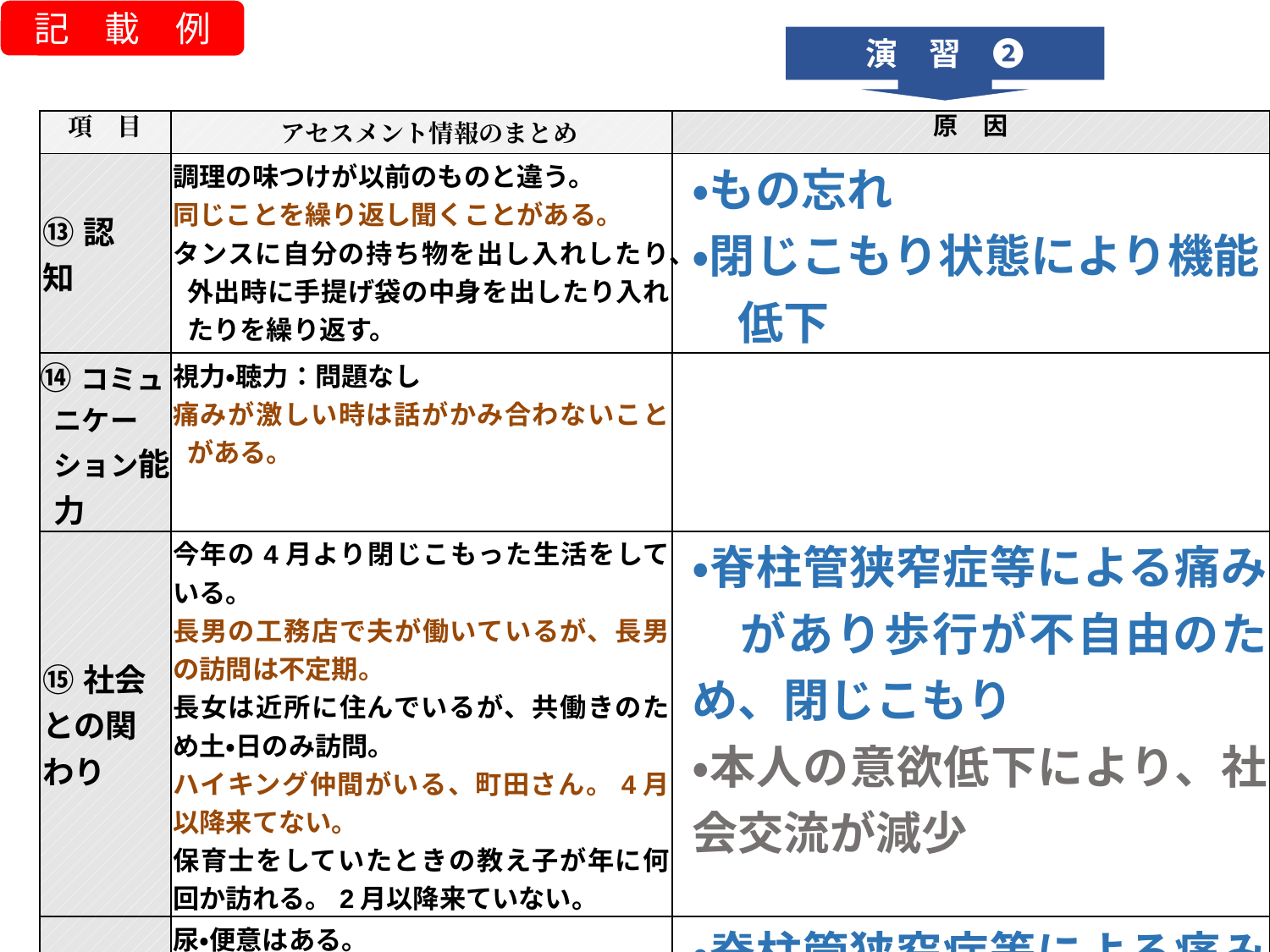

記　載　例
演　習　❷
| 項　目 | アセスメント情報のまとめ | 原　因 |
| --- | --- | --- |
| ⑬認　知 | 調理の味つけが以前のものと違う。 同じことを繰り返し聞くことがある。 タンスに自分の持ち物を出し入れしたり、外出時に手提げ袋の中身を出したり入れたりを繰り返す。 | ・もの忘れ ・閉じこもり状態により機能 　低下 |
| ⑭コミュニケーション能力 | 視力・聴力：問題なし 痛みが激しい時は話がかみ合わないことがある。 |  |
| ⑮社会との関わり | 今年の4月より閉じこもった生活をしている。 長男の工務店で夫が働いているが、長男の訪問は不定期。 長女は近所に住んでいるが、共働きのため土・日のみ訪問。 ハイキング仲間がいる、町田さん。4月以降来てない。 保育士をしていたときの教え子が年に何回か訪れる。2月以降来ていない。 | ・脊柱管狭窄症等による痛み　があり歩行が不自由のため、閉じこもり ・本人の意欲低下により、社会交流が減少 |
| ⑯排尿・排便 | 尿・便意はある。 痛みのため歩行が思うようにできず、間に合わないことがあった。 トイレは寝室の横。 排便は4日に1回程度。 | ・脊柱管狭窄症等による痛みがあり歩行が不自由 ・水分摂取不足、運動不足 |
| ⑰じょくそう・皮膚の問題 | 特に問題なし。 |  |